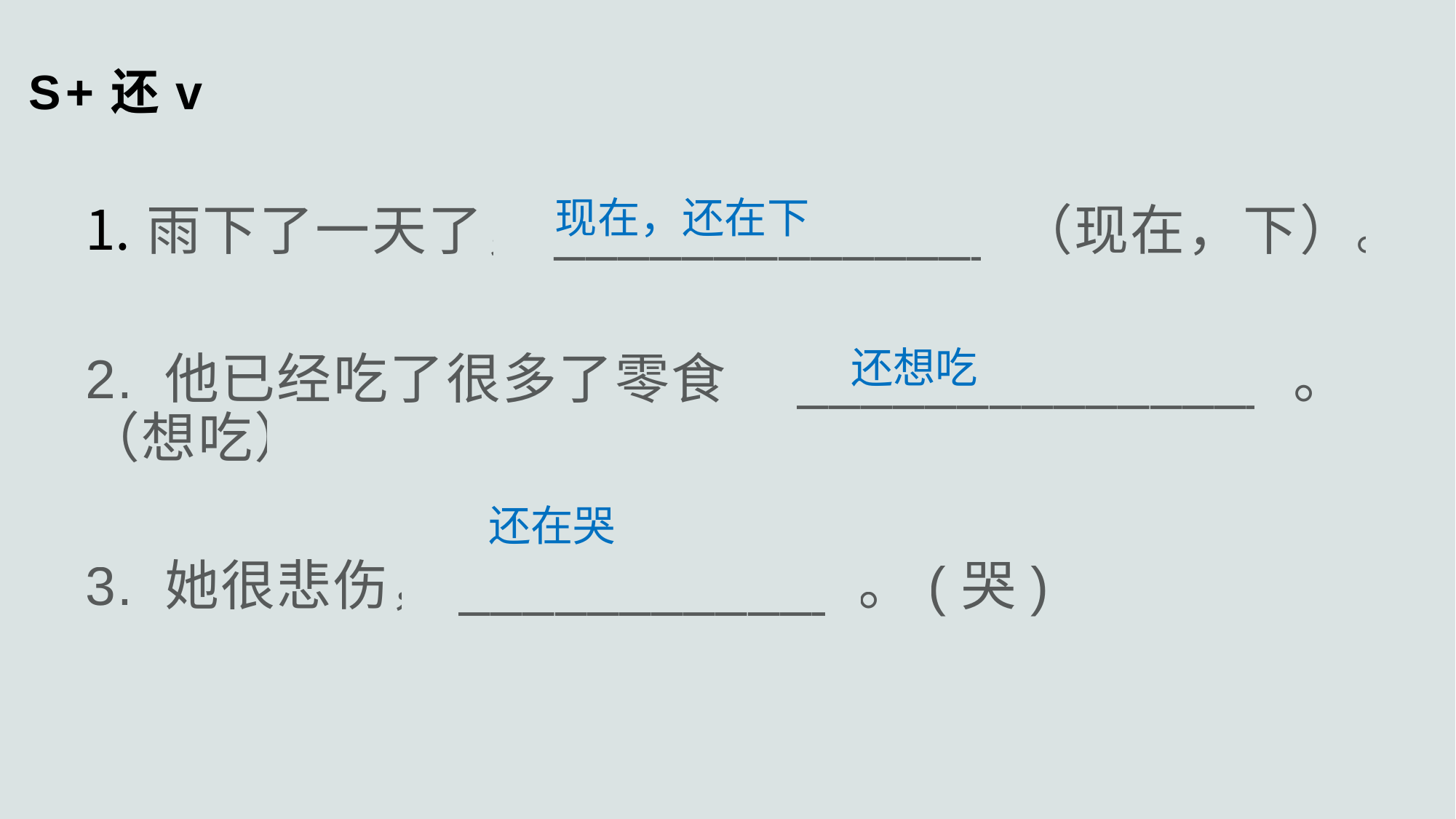

# S+还v
现在，还在下
雨下了一天了，______________（现在，下）。

2. 他已经吃了很多了零食，_______________。（想吃）

3. 她很悲伤，____________。(哭)

还想吃
还在哭